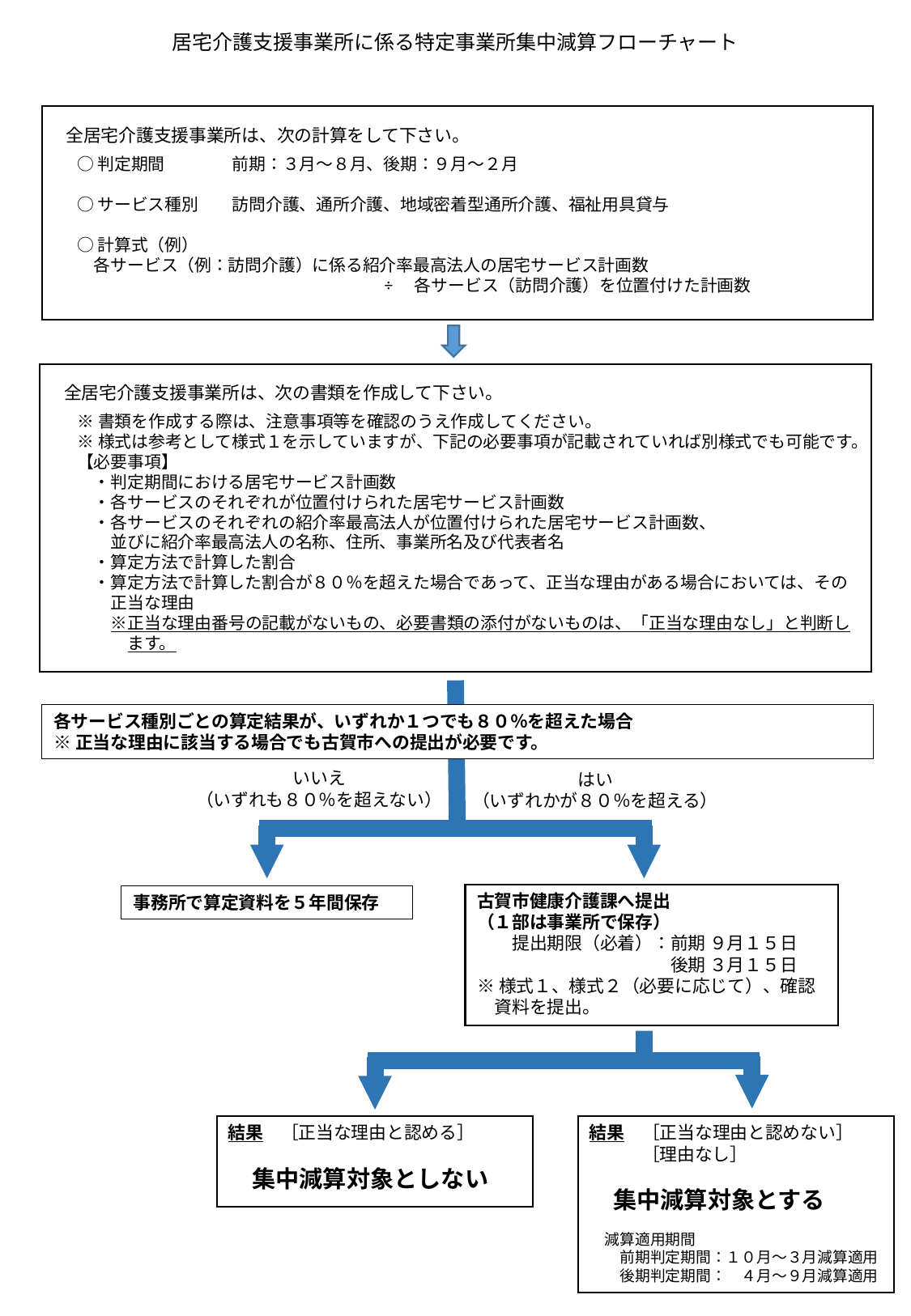

居宅介護支援事業所に係る特定事業所集中減算フローチャート

全居宅介護支援事業所は、次の計算をして下さい。
○判定期間　　　　前期：３月～８月、後期：９月～２月

○サービス種別　　訪問介護、通所介護、地域密着型通所介護、福祉用具貸与

○計算式（例）
　各サービス（例：訪問介護）に係る紹介率最高法人の居宅サービス計画数
　　　　　　　　　　　　　　　　　　÷　各サービス（訪問介護）を位置付けた計画数

全居宅介護支援事業所は、次の書類を作成して下さい。
※書類を作成する際は、注意事項等を確認のうえ作成してください。
※様式は参考として様式１を示していますが、下記の必要事項が記載されていれば別様式でも可能です。
【必要事項】
　・判定期間における居宅サービス計画数
　・各サービスのそれぞれが位置付けられた居宅サービス計画数
　・各サービスのそれぞれの紹介率最高法人が位置付けられた居宅サービス計画数、
　　並びに紹介率最高法人の名称、住所、事業所名及び代表者名
　・算定方法で計算した割合
　・算定方法で計算した割合が８０％を超えた場合であって、正当な理由がある場合においては、その
　　正当な理由
　　※正当な理由番号の記載がないもの、必要書類の添付がないものは、「正当な理由なし」と判断し
　　　ます。
各サービス種別ごとの算定結果が、いずれか１つでも８０％を超えた場合
※正当な理由に該当する場合でも古賀市への提出が必要です。
いいえ
（いずれも８０％を超えない）
はい
（いずれかが８０％を超える）
古賀市健康介護課へ提出
（１部は事業所で保存）
　　提出期限（必着）：前期 ９月１５日
　　　　　　　　　　　後期 ３月１５日
※様式１、様式２（必要に応じて）、確認
　資料を提出。

事務所で算定資料を５年間保存
結果　［正当な理由と認める］

　集中減算対象としない
結果　［正当な理由と認めない］
　　　［理由なし］

　集中減算対象とする

　減算適用期間
　　前期判定期間：１０月～３月減算適用
　　後期判定期間：　４月～９月減算適用